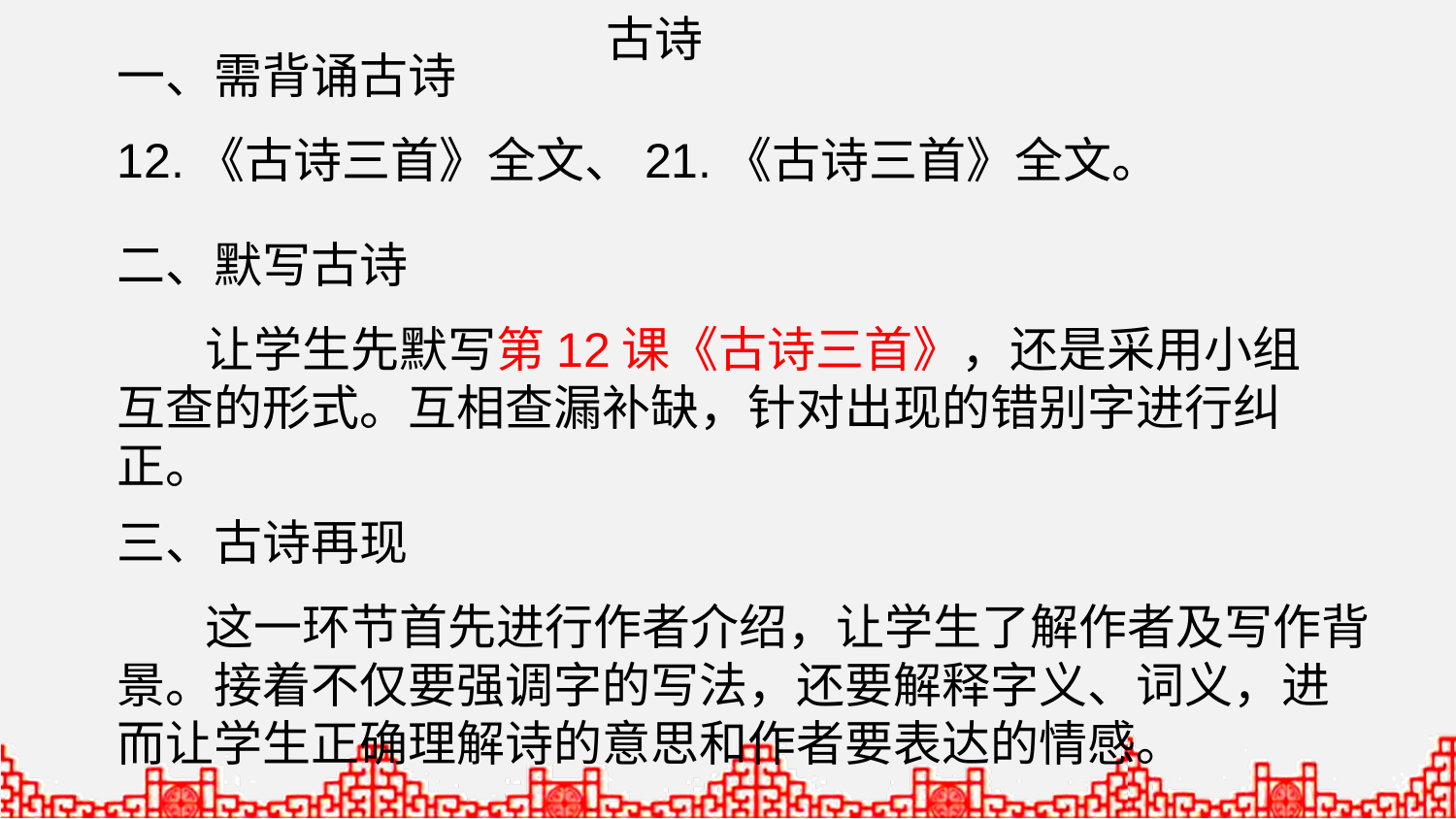

古诗
一、需背诵古诗
12.《古诗三首》全文、21.《古诗三首》全文。
二、默写古诗
       让学生先默写第12课《古诗三首》，还是采用小组互查的形式。互相查漏补缺，针对出现的错别字进行纠正。
三、古诗再现
       这一环节首先进行作者介绍，让学生了解作者及写作背景。接着不仅要强调字的写法，还要解释字义、词义，进而让学生正确理解诗的意思和作者要表达的情感。